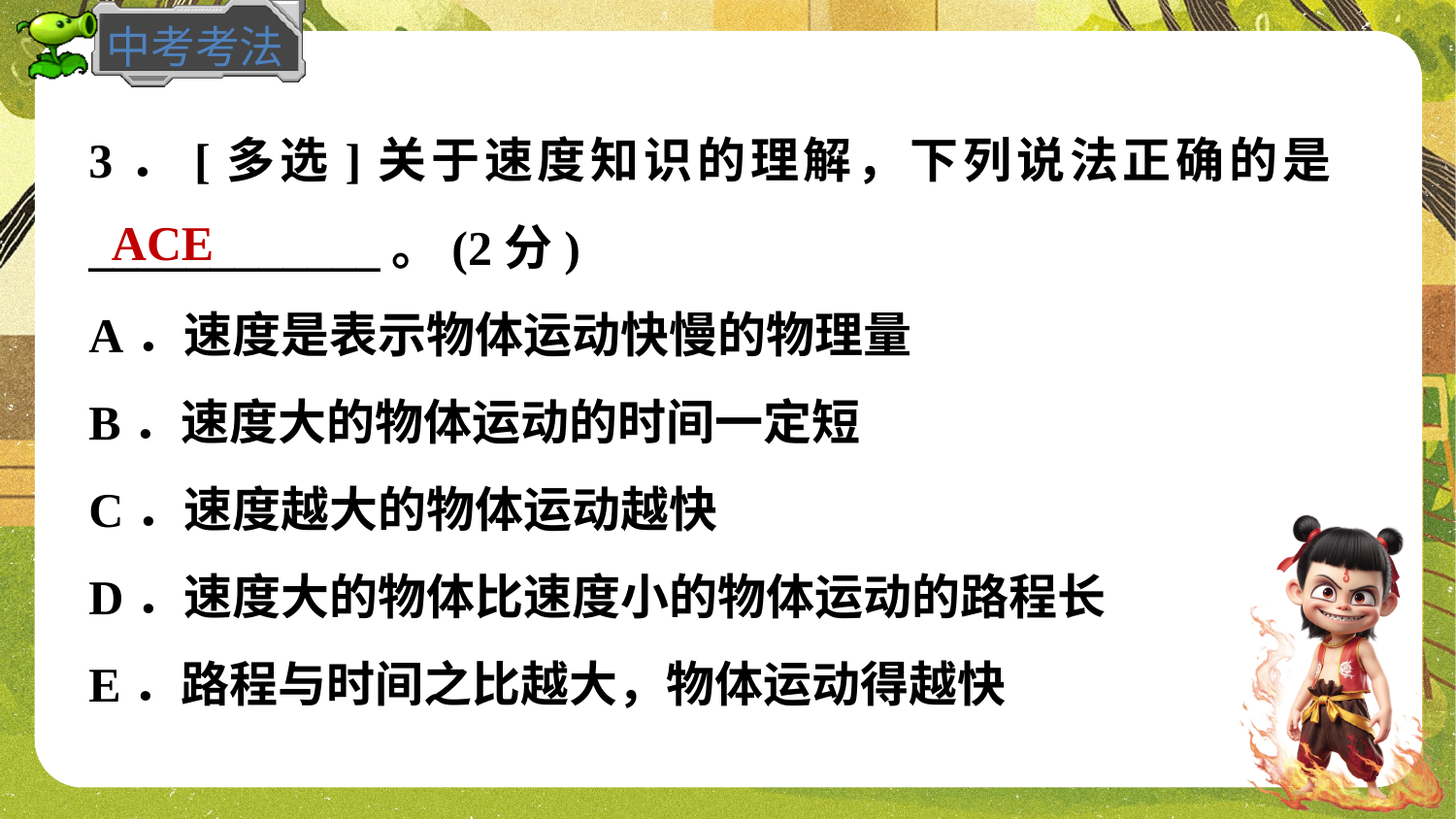

3．[多选]关于速度知识的理解，下列说法正确的是____________。(2分)
A．速度是表示物体运动快慢的物理量
B．速度大的物体运动的时间一定短
C．速度越大的物体运动越快
D．速度大的物体比速度小的物体运动的路程长
E．路程与时间之比越大，物体运动得越快
ACE